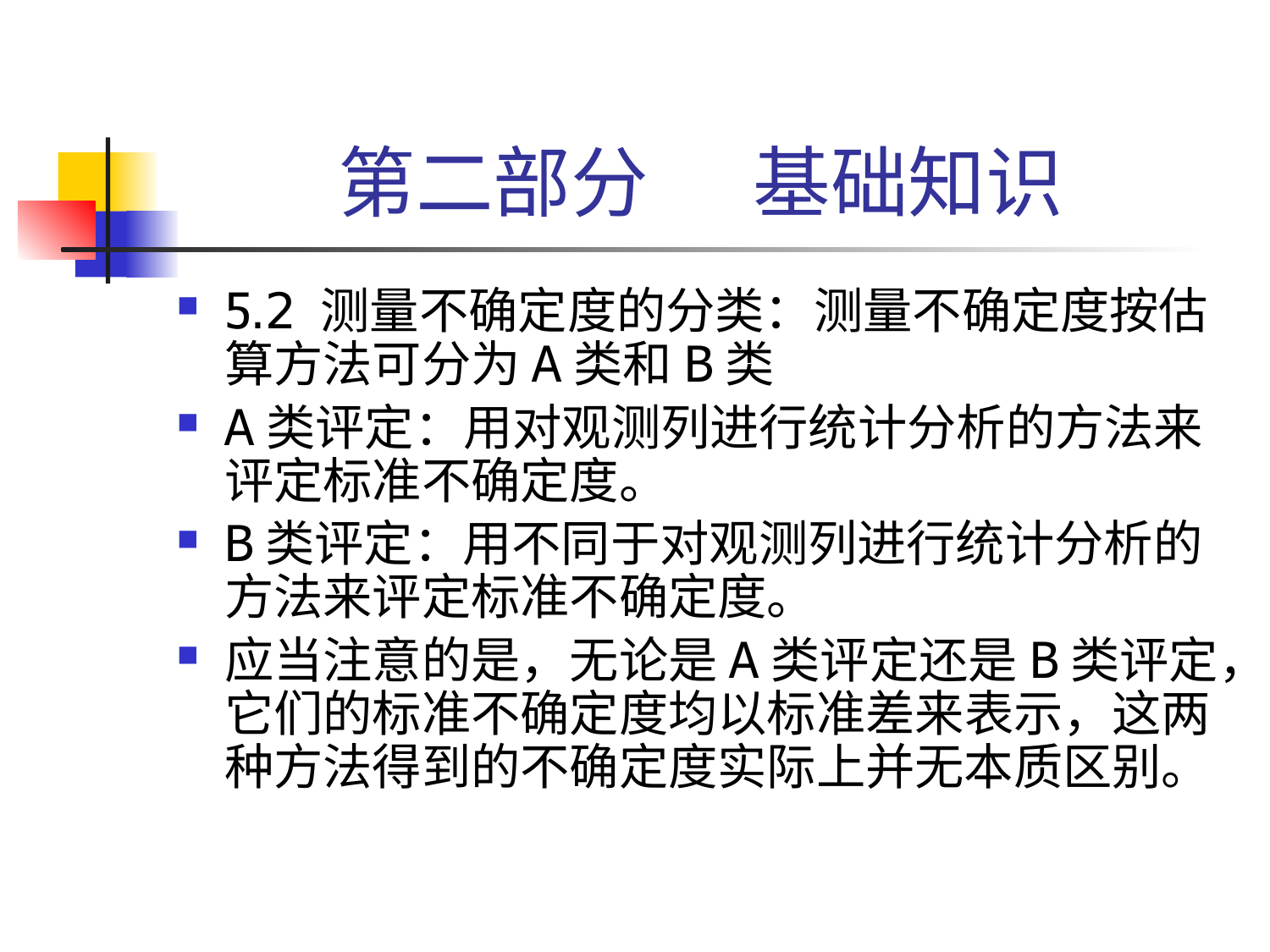

# 第二部分      基础知识
5.2 测量不确定度的分类：测量不确定度按估算方法可分为A类和B类
A类评定：用对观测列进行统计分析的方法来评定标准不确定度。
B类评定：用不同于对观测列进行统计分析的方法来评定标准不确定度。
应当注意的是，无论是A类评定还是B类评定，它们的标准不确定度均以标准差来表示，这两种方法得到的不确定度实际上并无本质区别。